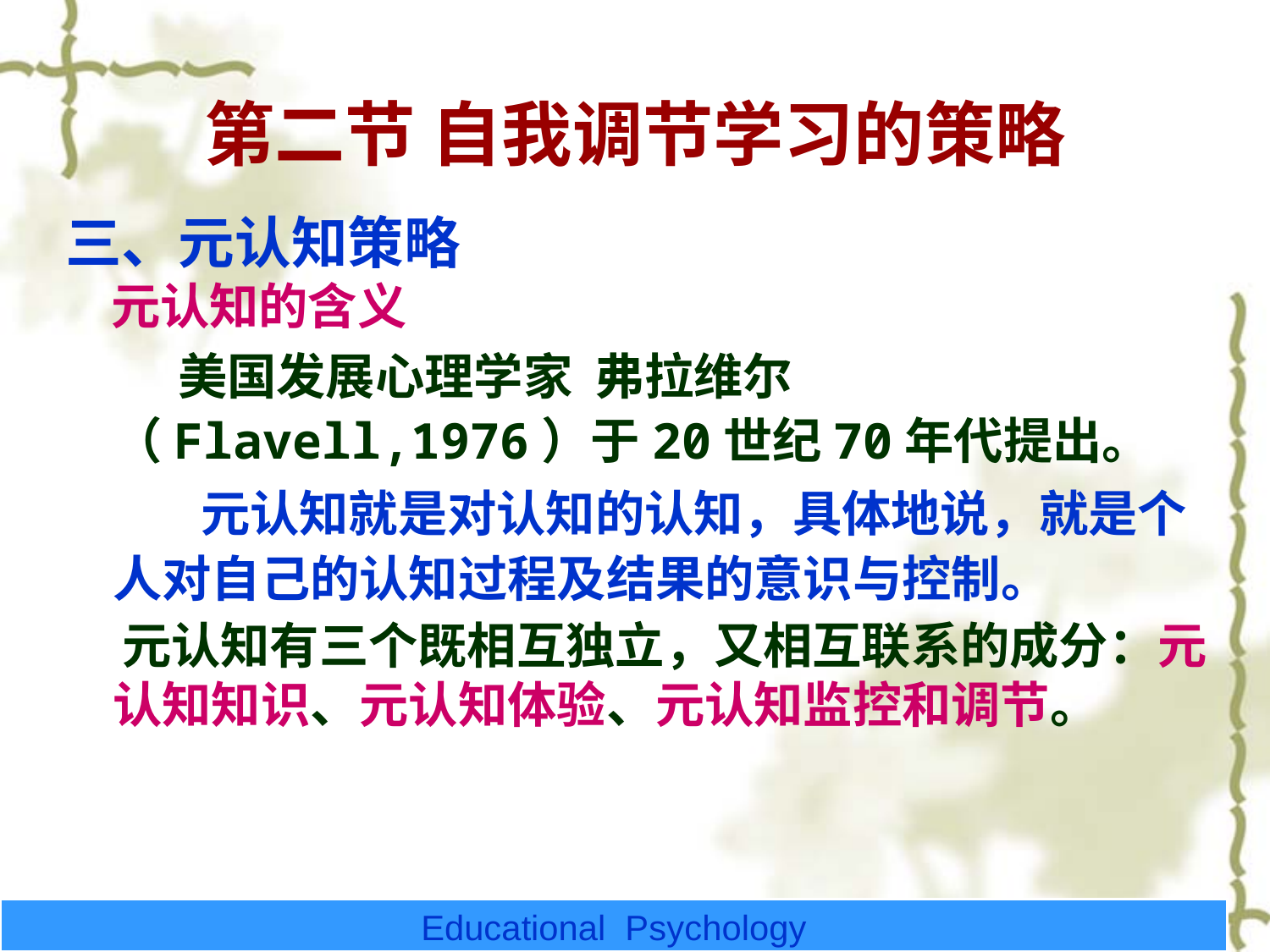

# 第二节 自我调节学习的策略
三、元认知策略
   元认知的含义
         美国发展心理学家  弗拉维尔（Flavell,1976）于20世纪70年代提出。
           元认知就是对认知的认知，具体地说，就是个人对自己的认知过程及结果的意识与控制。
    元认知有三个既相互独立，又相互联系的成分：元认知知识、元认知体验、元认知监控和调节。
Educational  Psychology